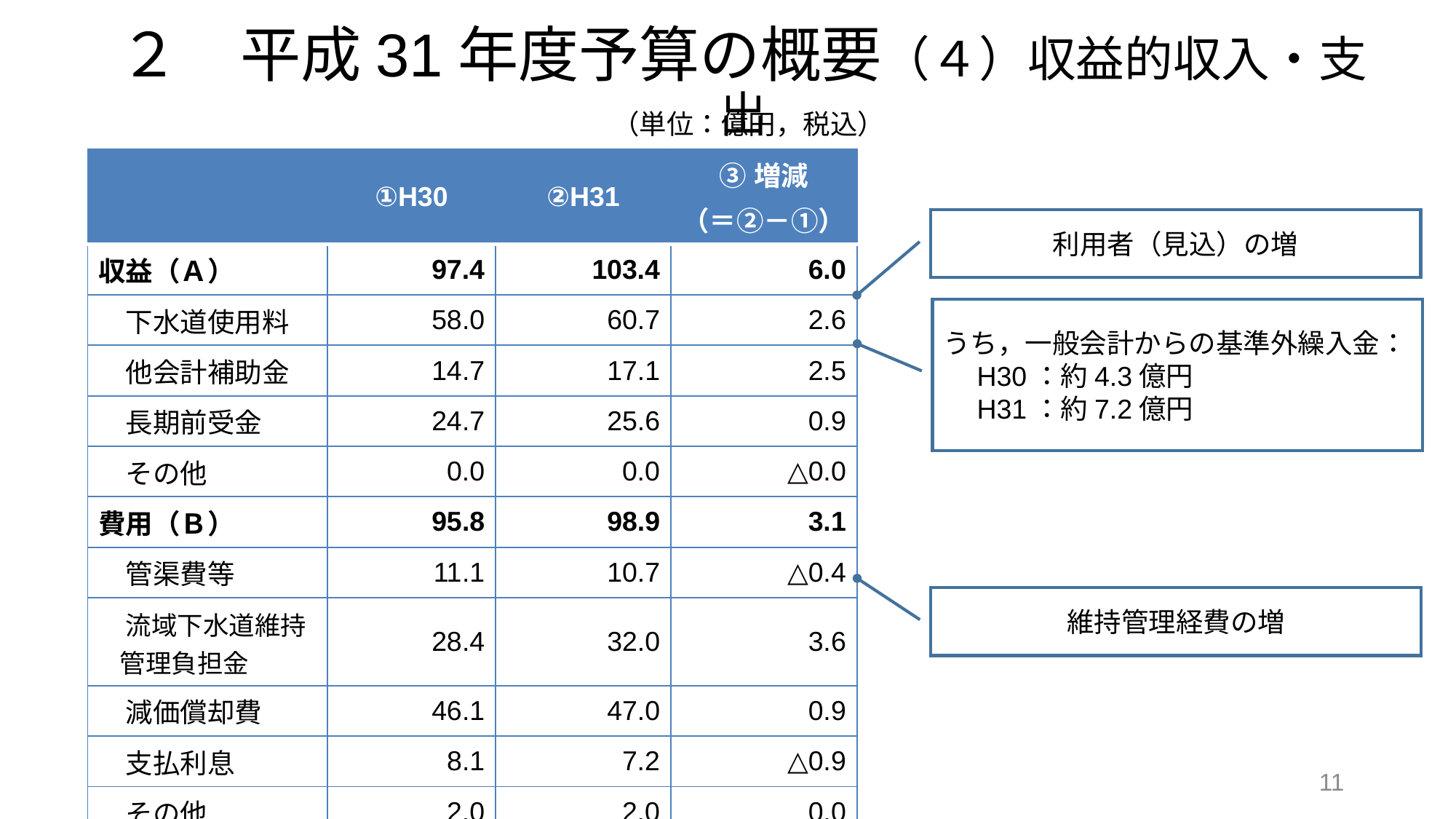

# ２　平成31年度予算の概要（４）収益的収入・支出
（単位：億円，税込）
|  | ①H30 | ②H31 | ③増減 （＝②－①） |
| --- | --- | --- | --- |
| 収益（Ａ） | 97.4 | 103.4 | 6.0 |
| 下水道使用料 | 58.0 | 60.7 | 2.6 |
| 他会計補助金 | 14.7 | 17.1 | 2.5 |
| 長期前受金 | 24.7 | 25.6 | 0.9 |
| その他 | 0.0 | 0.0 | △0.0 |
| 費用（Ｂ） | 95.8 | 98.9 | 3.1 |
| 管渠費等 | 11.1 | 10.7 | △0.4 |
| 流域下水道維持管理負担金 | 28.4 | 32.0 | 3.6 |
| 減価償却費 | 46.1 | 47.0 | 0.9 |
| 支払利息 | 8.1 | 7.2 | △0.9 |
| その他 | 2.0 | 2.0 | 0.0 |
| （Ａ）－（Ｂ） | 1.6 | 4.5 | 2.8 |
利用者（見込）の増
うち，一般会計からの基準外繰入金：
　H30：約4.3億円
　H31：約7.2億円
維持管理経費の増
11